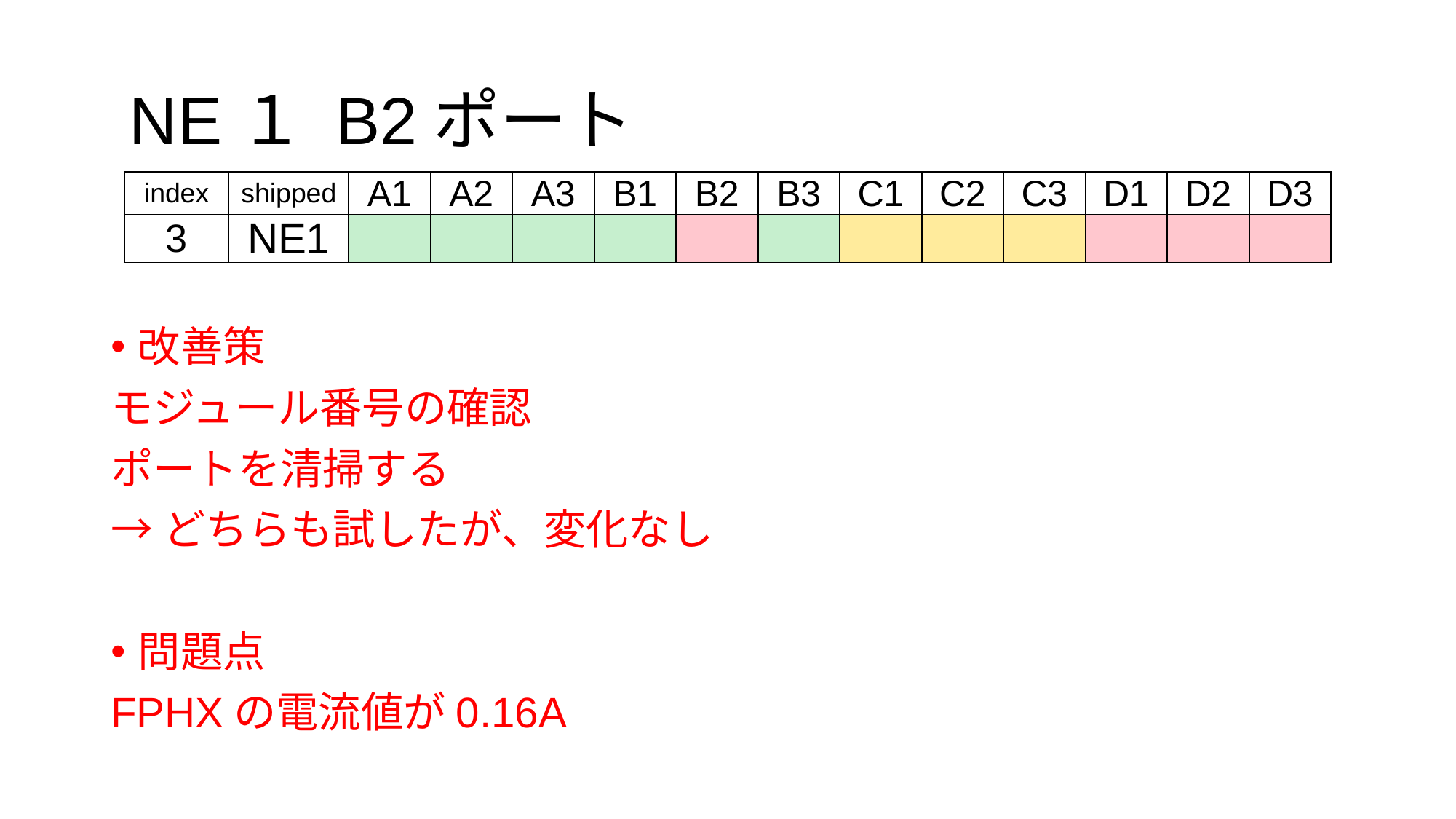

# NE１ B2ポート
| index | shipped | A1 | A2 | A3 | B1 | B2 | B3 | C1 | C2 | C3 | D1 | D2 | D3 |
| --- | --- | --- | --- | --- | --- | --- | --- | --- | --- | --- | --- | --- | --- |
| 3 | NE1 |  |  |  |  |  |  |  |  |  |  |  |  |
改善策
モジュール番号の確認
ポートを清掃する
→どちらも試したが、変化なし

問題点
FPHXの電流値が0.16A